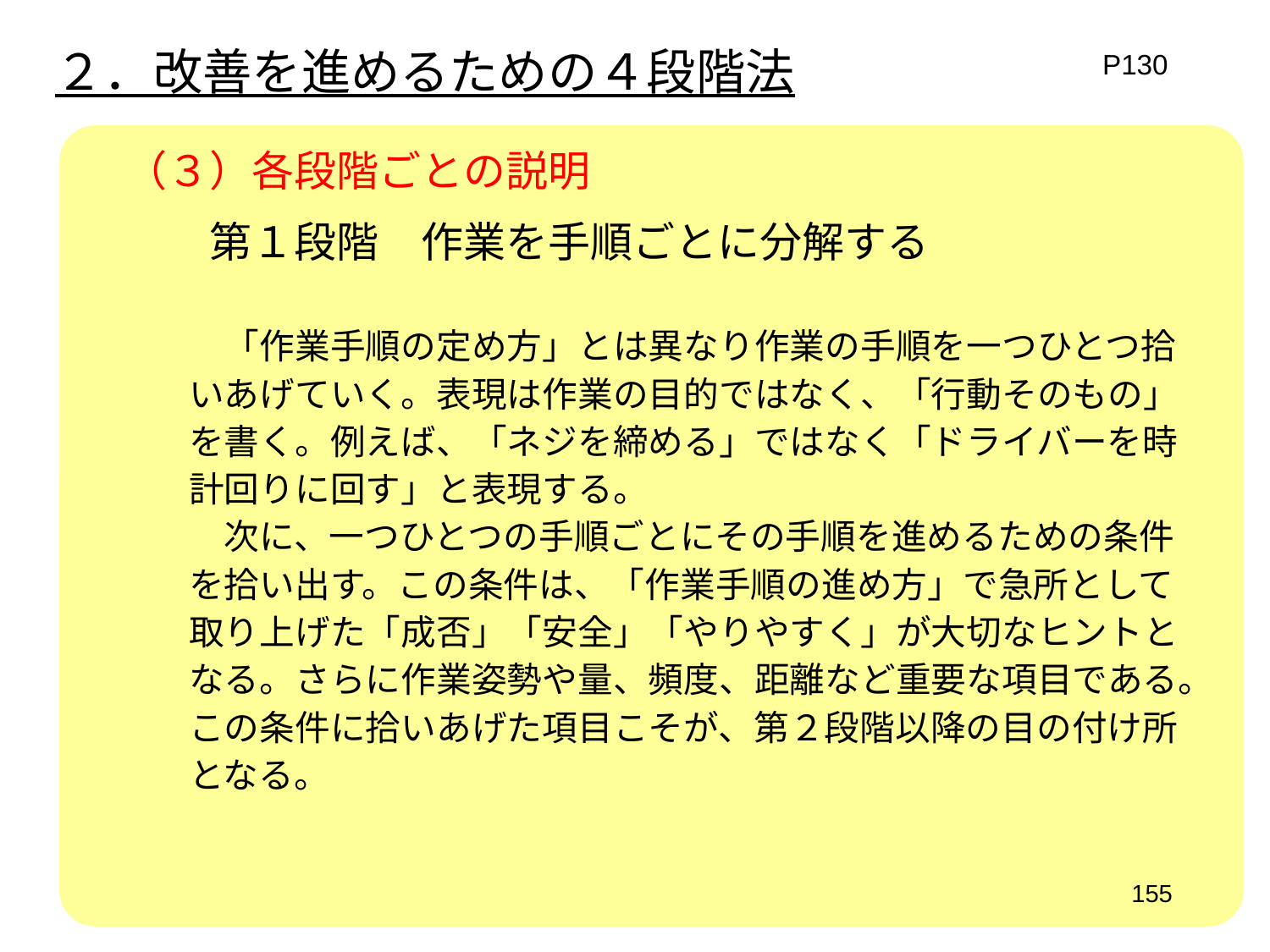

２．改善を進めるための４段階法
P130
　（３）各段階ごとの説明
　　　第１段階　作業を手順ごとに分解する

　　　　「作業手順の定め方」とは異なり作業の手順を一つひとつ拾
　　　いあげていく。表現は作業の目的ではなく、「行動そのもの」
　　　を書く。例えば、「ネジを締める」ではなく「ドライバーを時
　　　計回りに回す」と表現する。
　　　　次に、一つひとつの手順ごとにその手順を進めるための条件
　　　を拾い出す。この条件は、「作業手順の進め方」で急所として
　　　取り上げた「成否」「安全」「やりやすく」が大切なヒントと
　　　なる。さらに作業姿勢や量、頻度、距離など重要な項目である。
　　　この条件に拾いあげた項目こそが、第２段階以降の目の付け所
　　　となる。

155